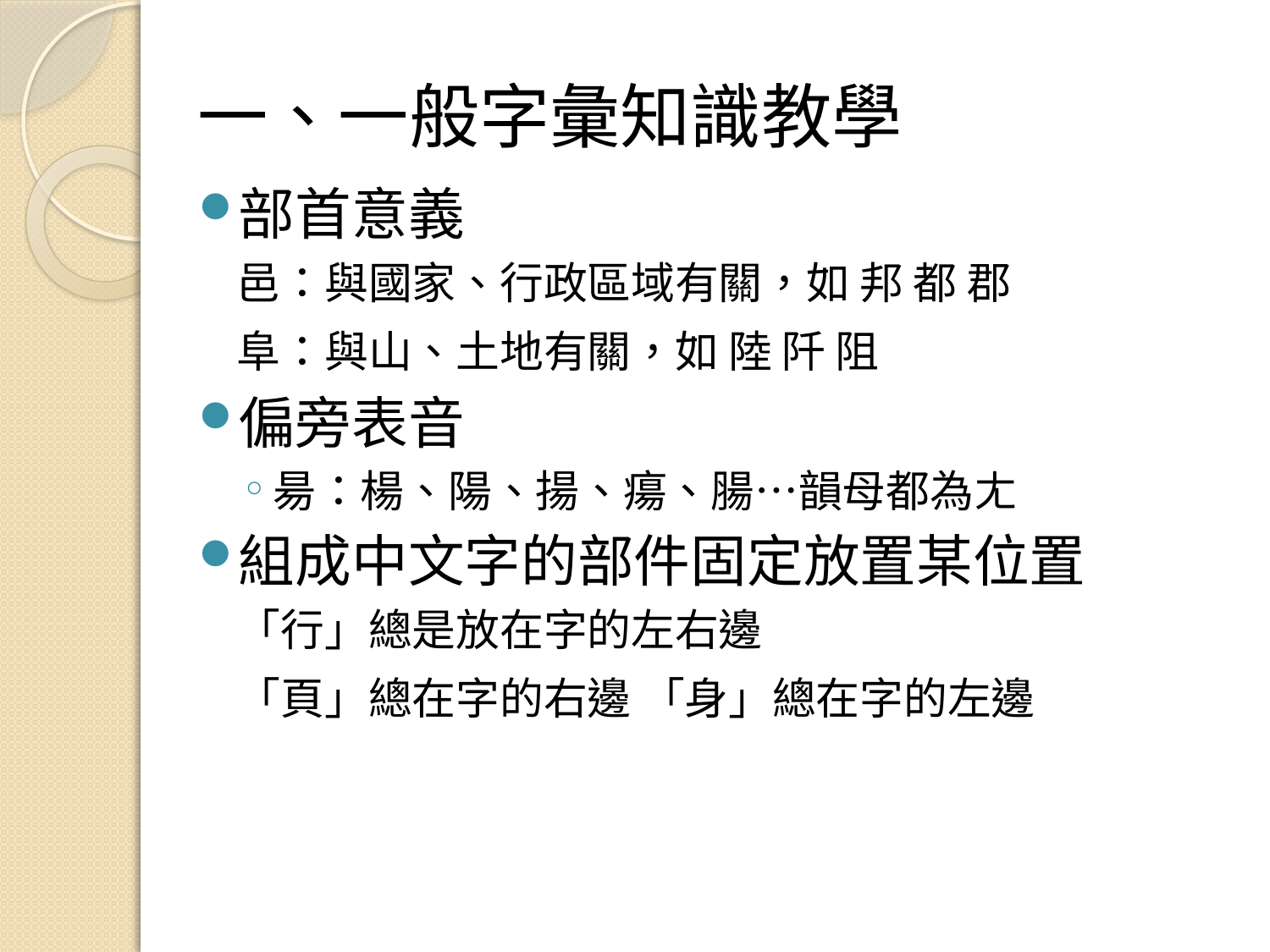

一、一般字彙知識教學

部首意義
   邑：與國家、行政區域有關，如 邦 都 郡
   阜：與山、土地有關，如 陸 阡 阻
偏旁表音
昜：楊、陽、揚、瘍、腸…韻母都為ㄤ
組成中文字的部件固定放置某位置
   「行」總是放在字的左右邊
   「頁」總在字的右邊 「身」總在字的左邊